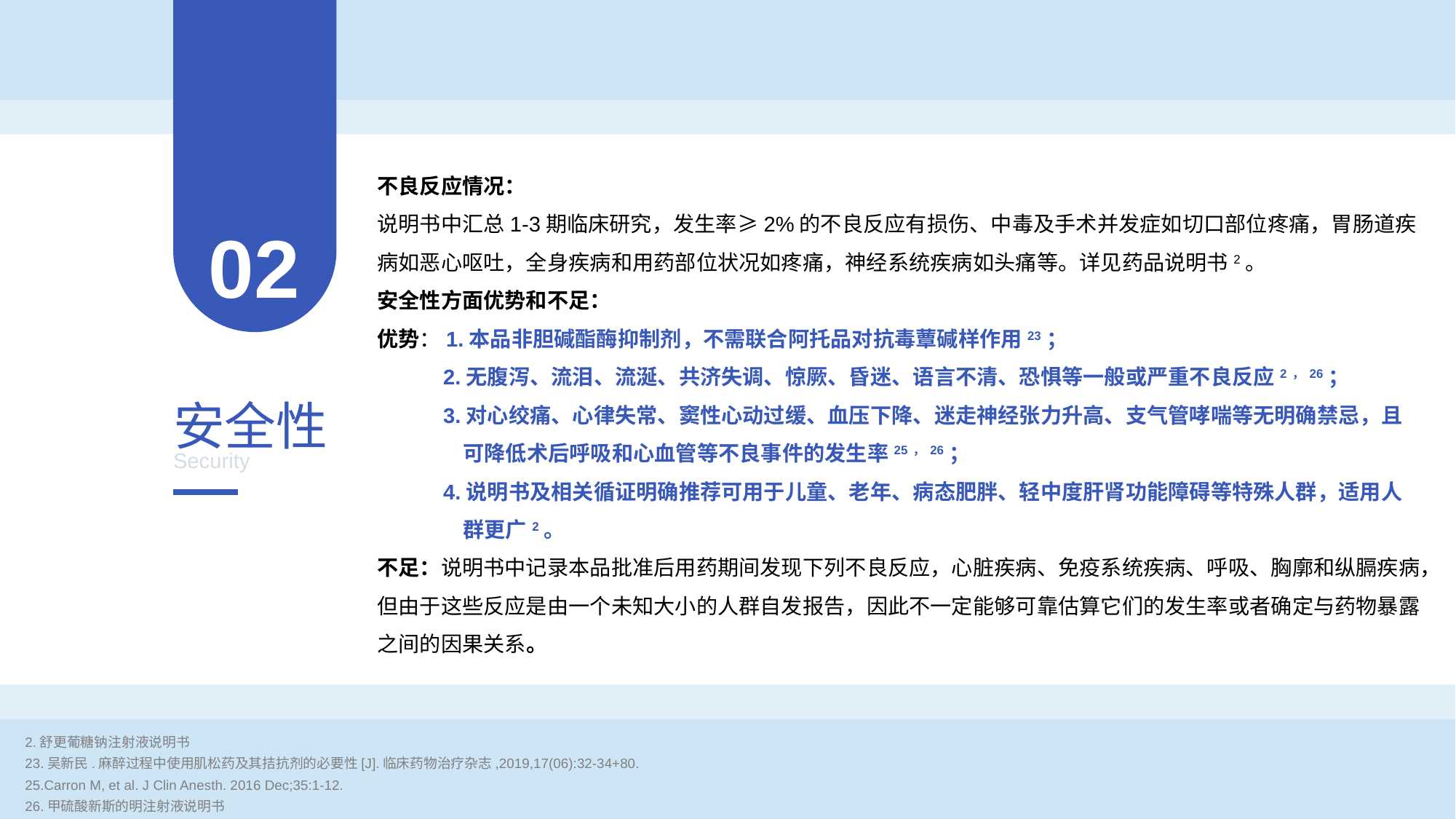

不良反应情况：
说明书中汇总1-3期临床研究，发生率≥2%的不良反应有损伤、中毒及手术并发症如切口部位疼痛，胃肠道疾病如恶心呕吐，全身疾病和用药部位状况如疼痛，神经系统疾病如头痛等。详见药品说明书2。
安全性方面优势和不足：
优势：1.本品非胆碱酯酶抑制剂，不需联合阿托品对抗毒蕈碱样作用23；
           2.无腹泻、流泪、流涎、共济失调、惊厥、昏迷、语言不清、恐惧等一般或严重不良反应2，26；
           3.对心绞痛、心律失常、窦性心动过缓、血压下降、迷走神经张力升高、支气管哮喘等无明确禁忌，且可降低术后呼吸和心血管等不良事件的发生率25，26；
           4.说明书及相关循证明确推荐可用于儿童、老年、病态肥胖、轻中度肝肾功能障碍等特殊人群，适用人群更广2。
不足：说明书中记录本品批准后用药期间发现下列不良反应，心脏疾病、免疫系统疾病、呼吸、胸廓和纵膈疾病，但由于这些反应是由一个未知大小的人群自发报告，因此不一定能够可靠估算它们的发生率或者确定与药物暴露之间的因果关系。
02
安全性
Security
2.舒更葡糖钠注射液说明书
23.吴新民.麻醉过程中使用肌松药及其拮抗剂的必要性[J].临床药物治疗杂志,2019,17(06):32-34+80.
25.Carron M, et al. J Clin Anesth. 2016 Dec;35:1-12.
26.甲硫酸新斯的明注射液说明书